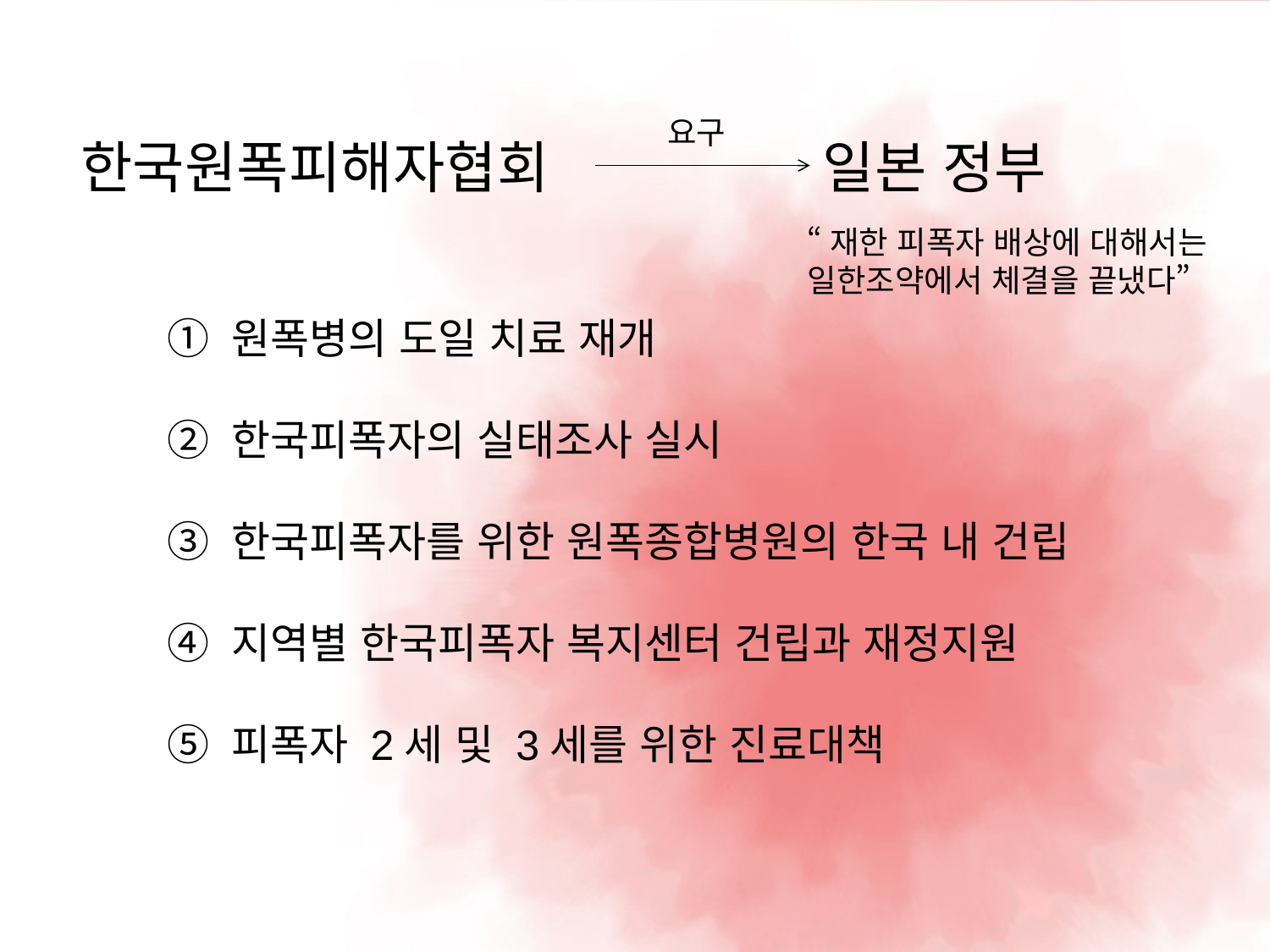

# 한국원폭피해자협회
일본 정부
요구
“재한 피폭자 배상에 대해서는
일한조약에서 체결을 끝냈다”
① 원폭병의 도일 치료 재개

② 한국피폭자의 실태조사 실시

③ 한국피폭자를 위한 원폭종합병원의 한국 내 건립

④ 지역별 한국피폭자 복지센터 건립과 재정지원

⑤ 피폭자 2세 및 3세를 위한 진료대책